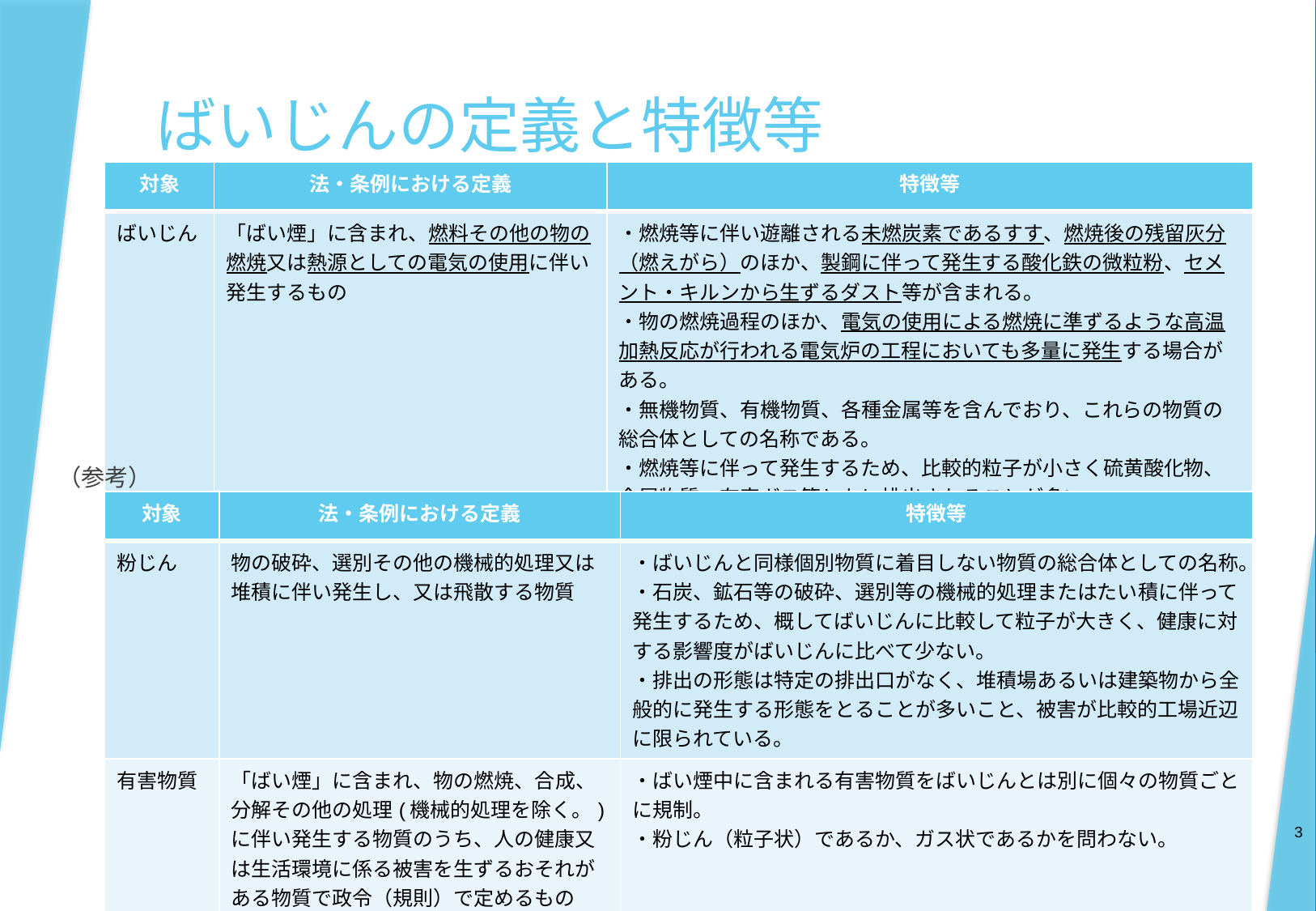

# ばいじんの定義と特徴等
| 対象 | 法・条例における定義 | 特徴等 |
| --- | --- | --- |
| ばいじん | 「ばい煙」に含まれ、燃料その他の物の燃焼又は熱源としての電気の使用に伴い発生するもの | ・燃焼等に伴い遊離される未燃炭素であるすす、燃焼後の残留灰分（燃えがら）のほか、製鋼に伴って発生する酸化鉄の微粒粉、セメント・キルンから生ずるダスト等が含まれる。 ・物の燃焼過程のほか、電気の使用による燃焼に準ずるような高温加熱反応が行われる電気炉の工程においても多量に発生する場合がある。 ・無機物質、有機物質、各種金属等を含んでおり、これらの物質の総合体としての名称である。 ・燃焼等に伴って発生するため、比較的粒子が小さく硫黄酸化物、金属物質、有害ガス等ともに排出されることが多い。 |
（参考）
| 対象 | 法・条例における定義 | 特徴等 |
| --- | --- | --- |
| 粉じん | 物の破砕、選別その他の機械的処理又は堆積に伴い発生し、又は飛散する物質 | ・ばいじんと同様個別物質に着目しない物質の総合体としての名称。 ・石炭、鉱石等の破砕、選別等の機械的処理またはたい積に伴って発生するため、概してばいじんに比較して粒子が大きく、健康に対する影響度がばいじんに比べて少ない。 ・排出の形態は特定の排出口がなく、堆積場あるいは建築物から全般的に発生する形態をとることが多いこと、被害が比較的工場近辺に限られている。 |
| 有害物質 | 「ばい煙」に含まれ、物の燃焼、合成、分解その他の処理(機械的処理を除く。)に伴い発生する物質のうち、人の健康又は生活環境に係る被害を生ずるおそれがある物質で政令（規則）で定めるもの | ・ばい煙中に含まれる有害物質をばいじんとは別に個々の物質ごとに規制。 ・粉じん（粒子状）であるか、ガス状であるかを問わない。 |

3
※参考　ぎょうせい「逐条解説　大気汚染防止法」